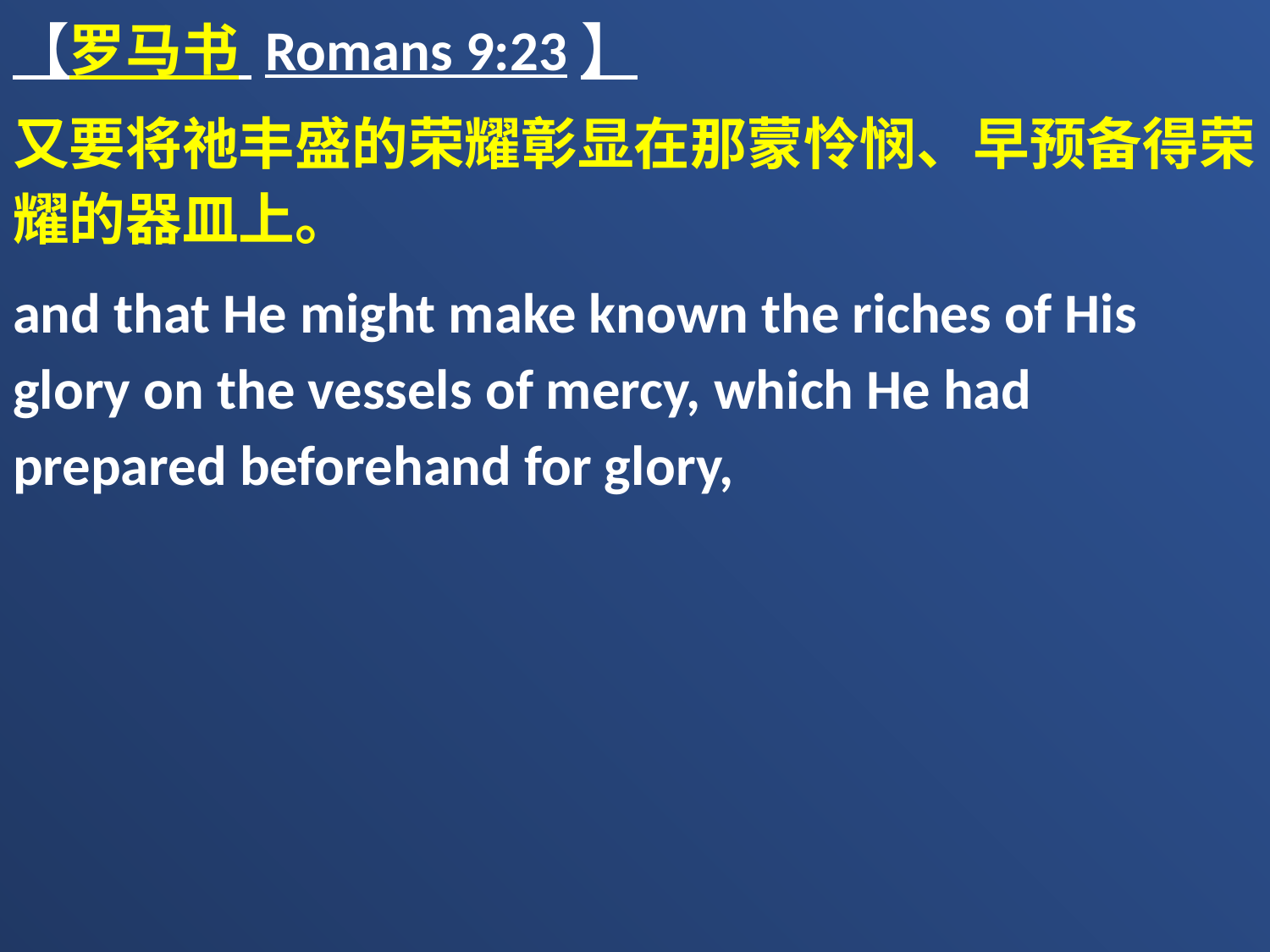

【罗马书 Romans 9:23】
又要将祂丰盛的荣耀彰显在那蒙怜悯、早预备得荣耀的器皿上。
and that He might make known the riches of His glory on the vessels of mercy, which He had prepared beforehand for glory,